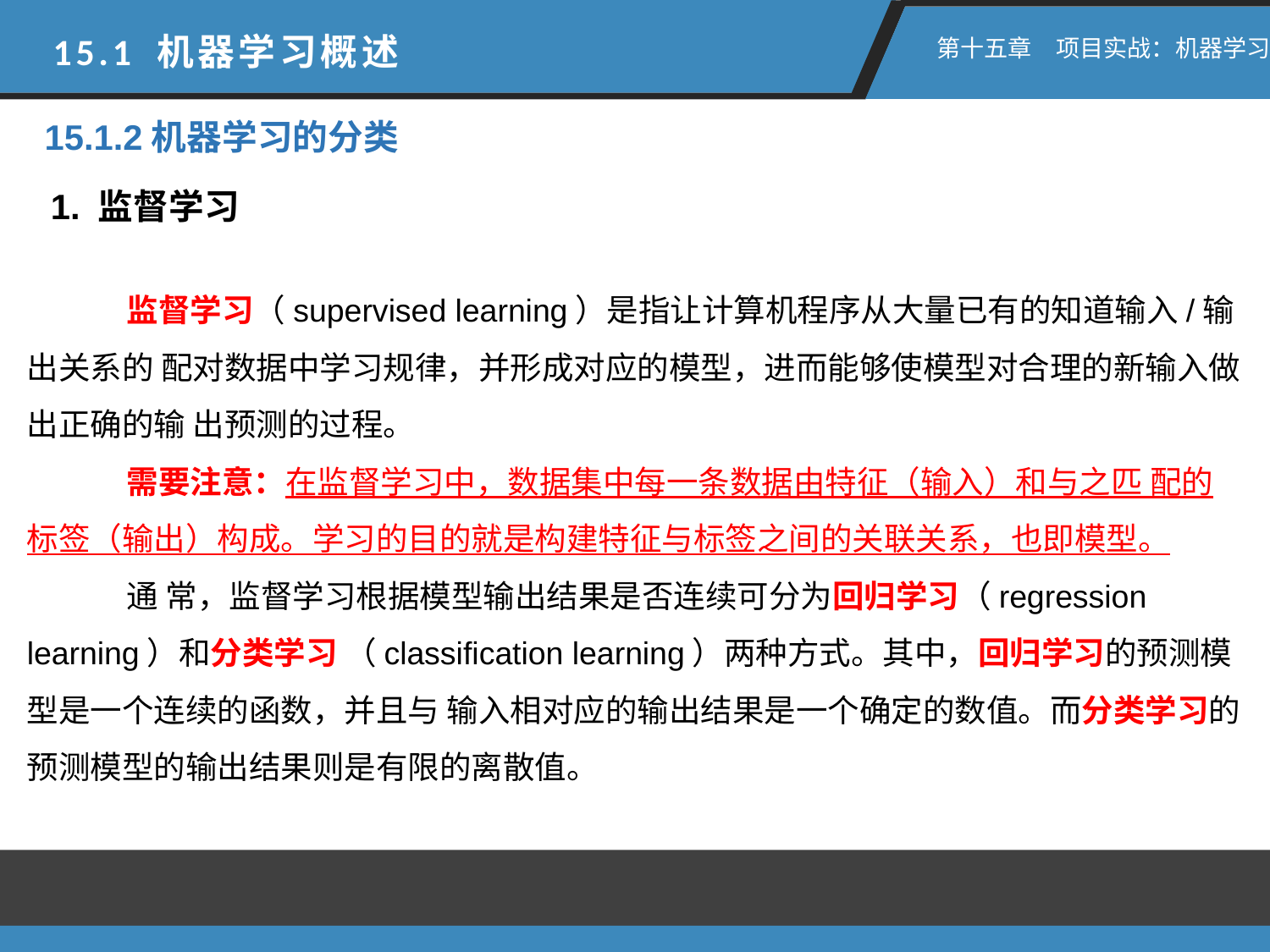

15.1 机器学习概述
  第十五章　项目实战：机器学习
15.1.2机器学习的分类
1. 监督学习
监督学习（supervised learning）是指让计算机程序从大量已有的知道输入/输出关系的 配对数据中学习规律，并形成对应的模型，进而能够使模型对合理的新输入做出正确的输 出预测的过程。
需要注意：在监督学习中，数据集中每一条数据由特征（输入）和与之匹 配的标签（输出）构成。学习的目的就是构建特征与标签之间的关联关系，也即模型。
通 常，监督学习根据模型输出结果是否连续可分为回归学习（regression learning）和分类学习 （classification learning）两种方式。其中，回归学习的预测模型是一个连续的函数，并且与 输入相对应的输出结果是一个确定的数值。而分类学习的预测模型的输出结果则是有限的离散值。